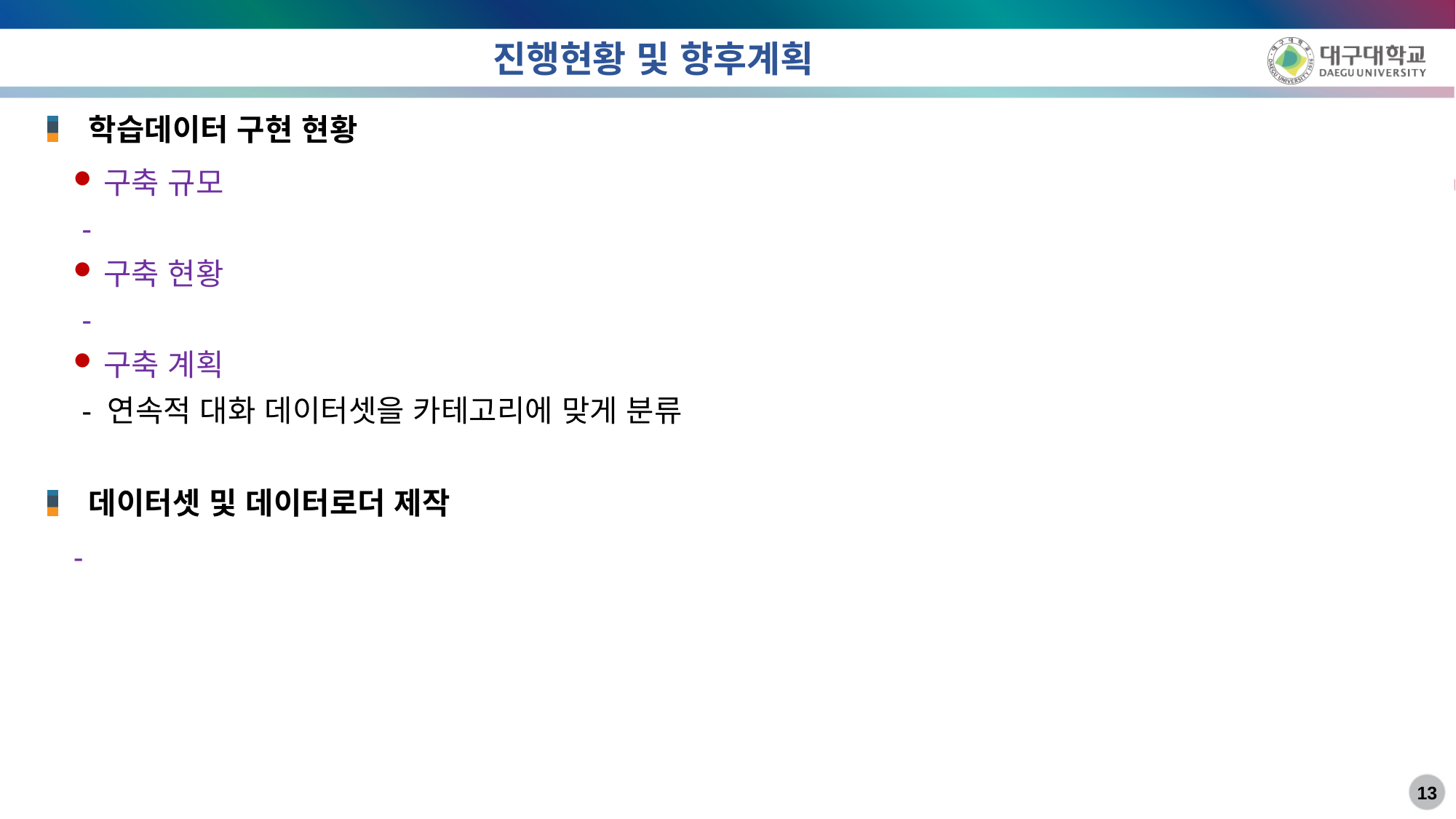

# 진행현황 및 향후계획
학습데이터 구현 현황
구축 규모
 -
구축 현황
 -
구축 계획
 - 연속적 대화 데이터셋을 카테고리에 맞게 분류

데이터셋 및 데이터로더 제작
-